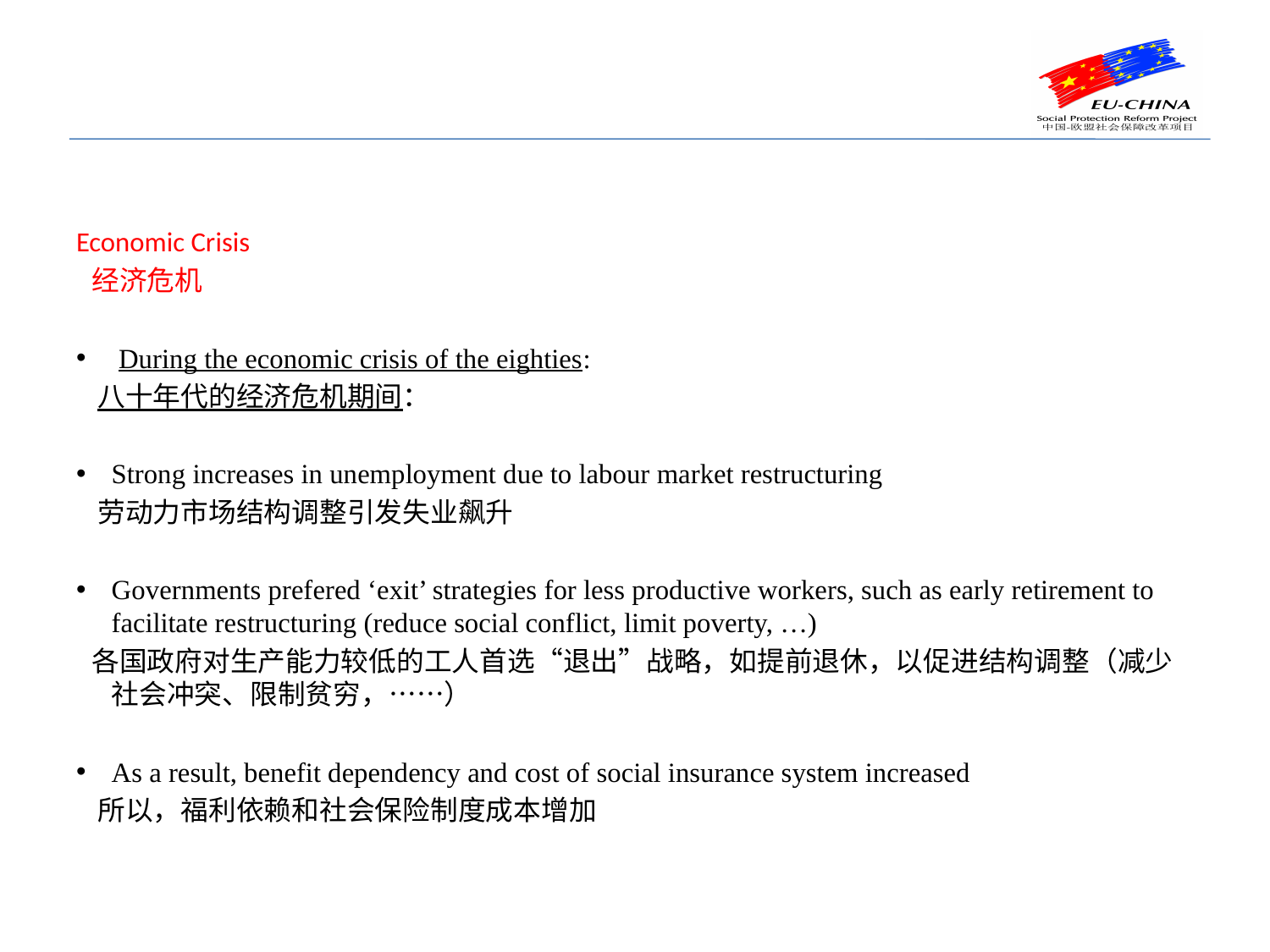

#
Economic Crisis
  经济危机

During the economic crisis of the eighties:
   八十年代的经济危机期间：

Strong increases in unemployment due to labour market restructuring
   劳动力市场结构调整引发失业飙升

Governments prefered ‘exit’ strategies for less productive workers, such as early retirement to facilitate restructuring (reduce social conflict, limit poverty, …)
  各国政府对生产能力较低的工人首选“退出”战略，如提前退休，以促进结构调整（减少社会冲突、限制贫穷，……）

As a result, benefit dependency and cost of social insurance system increased
   所以，福利依赖和社会保险制度成本增加